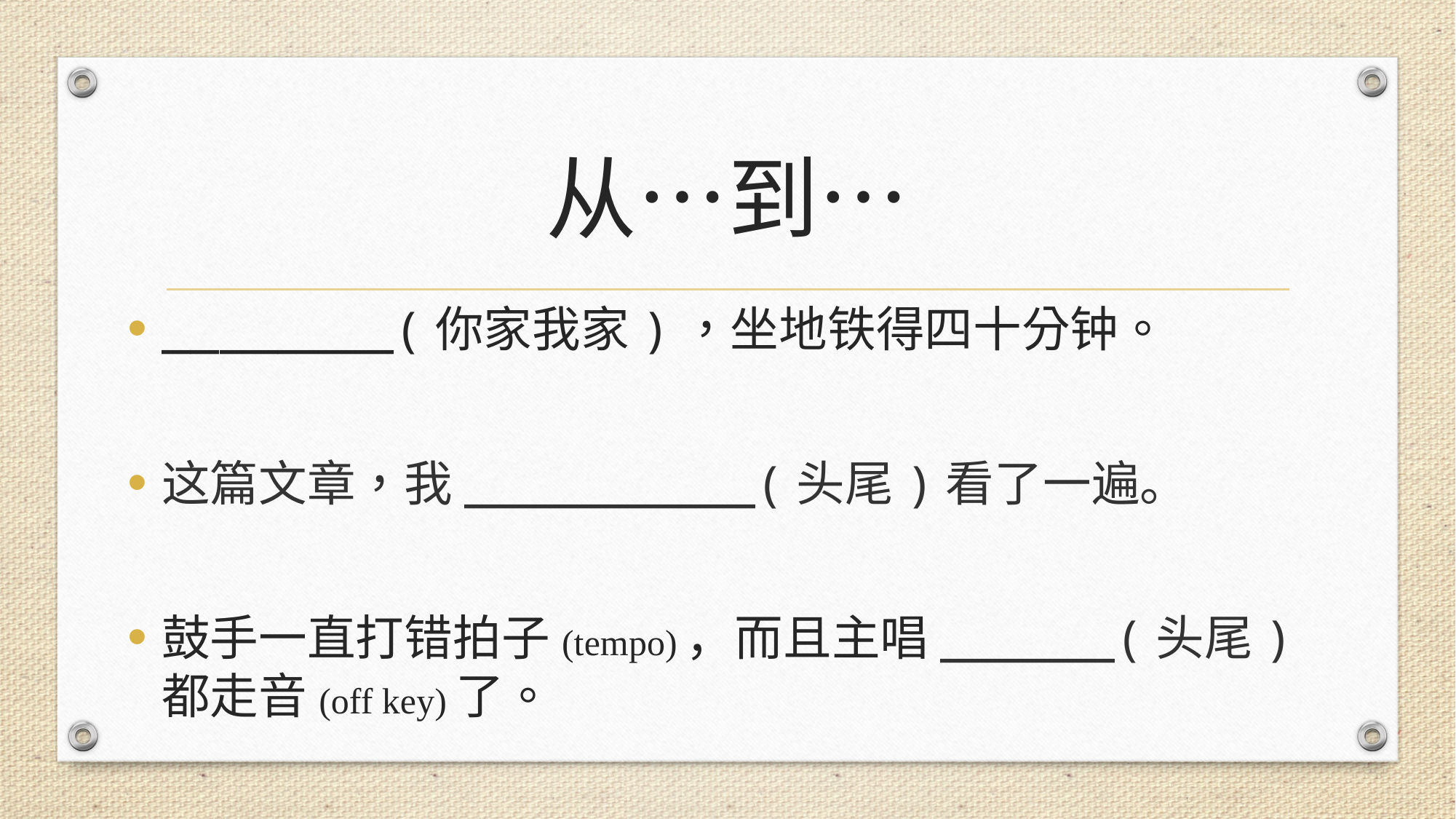

# 从…到…
________(你家我家)，坐地铁得四十分钟。

这篇文章，我__________(头尾)看了一遍。

鼓手一直打错拍子(tempo)，而且主唱______(头尾)都走音(off key)了。